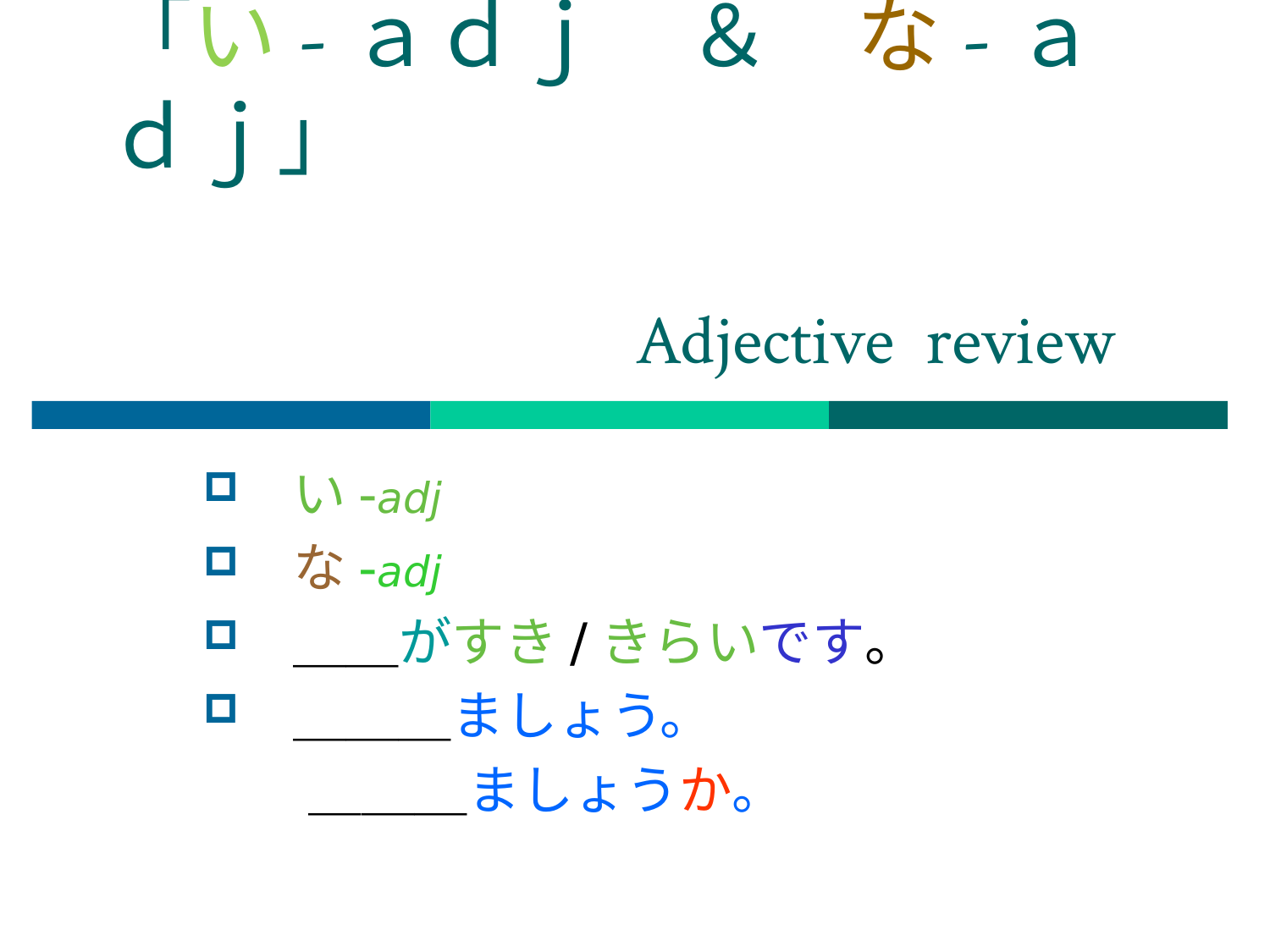

# 「い-ａｄｊ　＆　な-ａｄｊ」 Adjective  review
　い-adj
　な-adj
　＿＿がすき/きらいです。
　＿＿＿ましょう。
　　＿＿＿ましょうか。